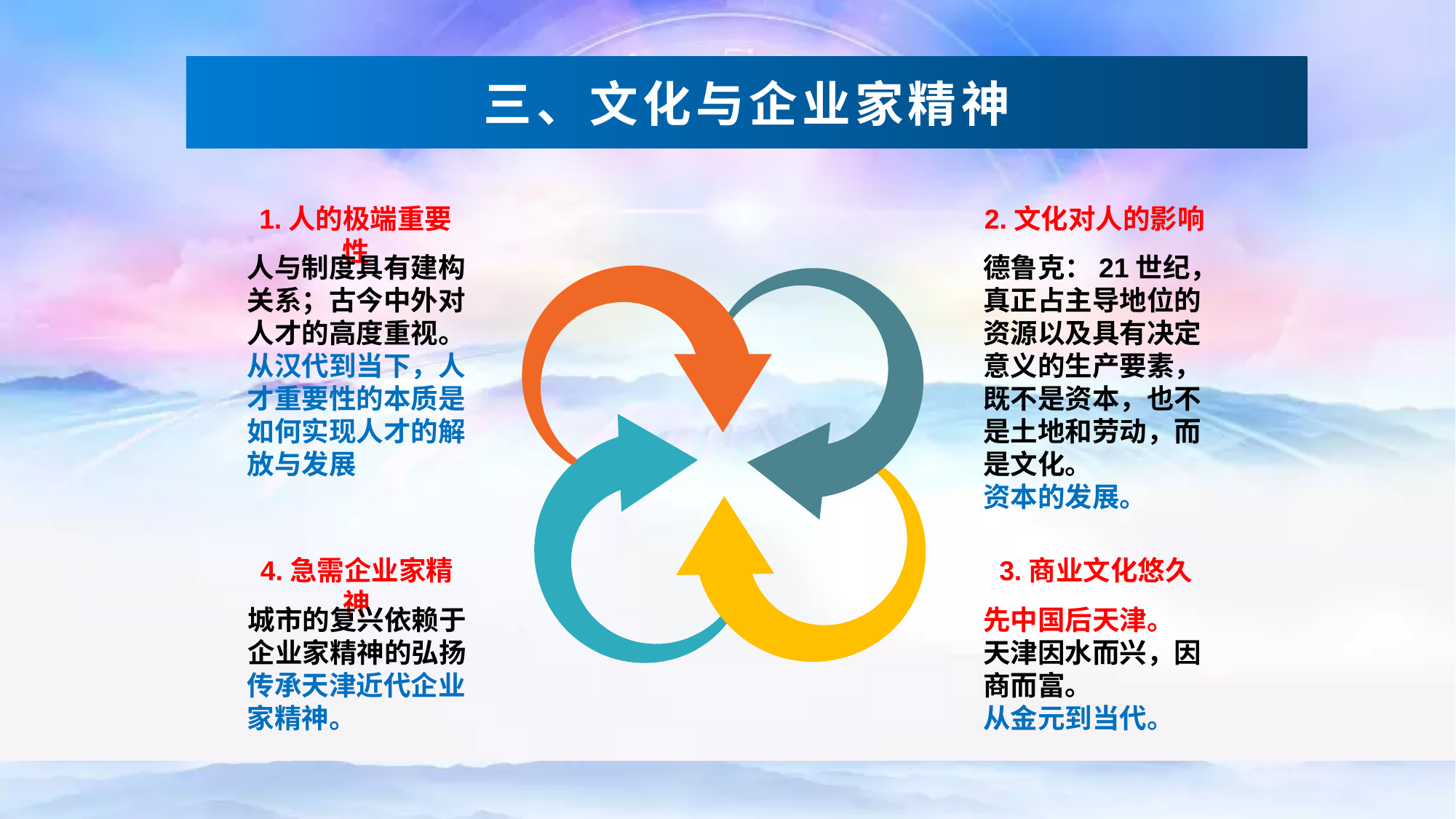

三、文化与企业家精神
1.人的极端重要性
2.文化对人的影响
人与制度具有建构关系；古今中外对人才的高度重视。
从汉代到当下，人才重要性的本质是如何实现人才的解放与发展
德鲁克：21世纪，真正占主导地位的资源以及具有决定意义的生产要素，既不是资本，也不是土地和劳动，而是文化。
资本的发展。

4.急需企业家精神
3.商业文化悠久
城市的复兴依赖于企业家精神的弘扬
传承天津近代企业家精神。
先中国后天津。
天津因水而兴，因商而富。
从金元到当代。
23